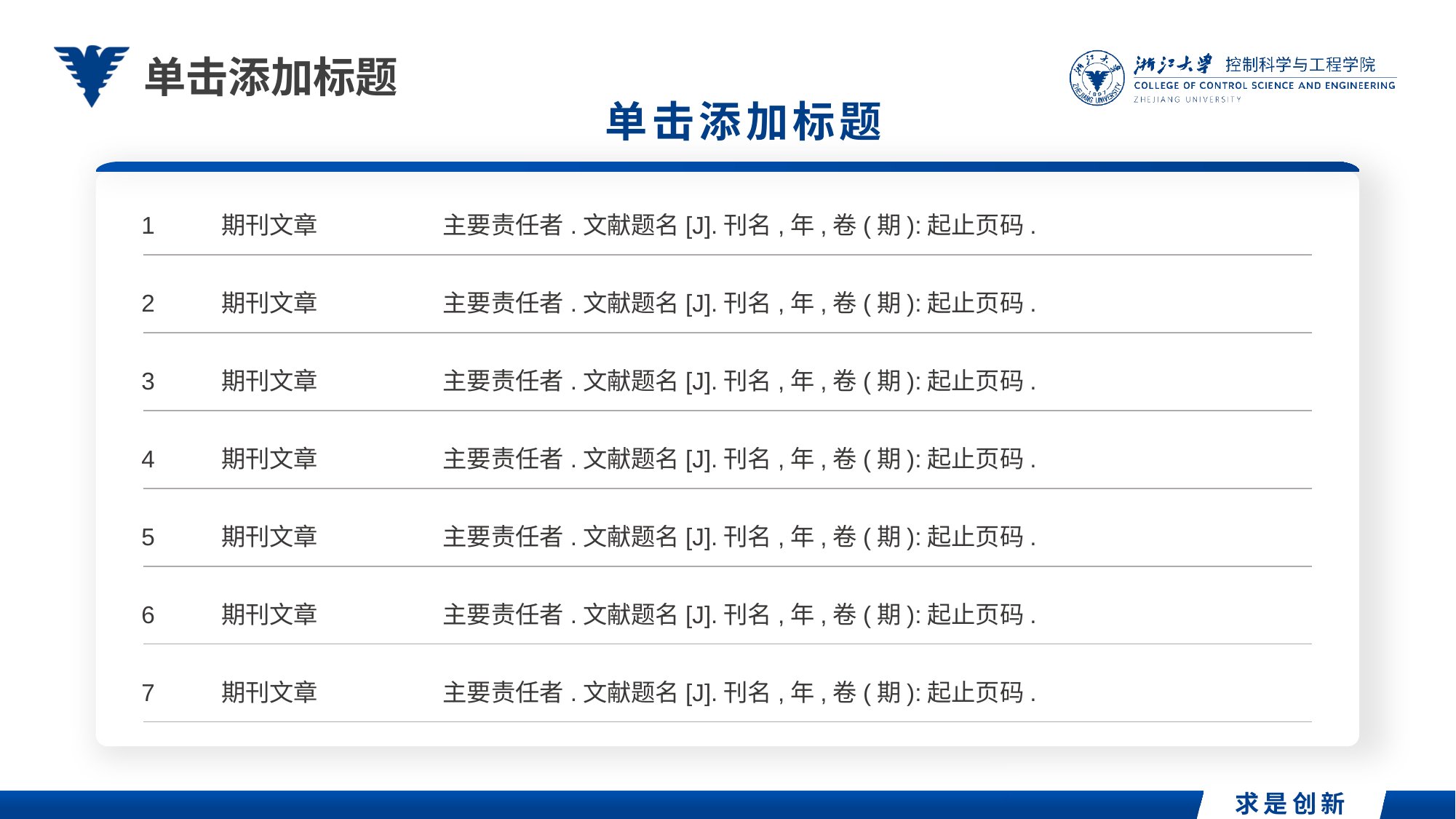

单击添加标题
单击添加标题

1         期刊文章                       主要责任者.文献题名[J].刊名,年,卷(期):起止页码.
2         期刊文章                       主要责任者.文献题名[J].刊名,年,卷(期):起止页码.
3         期刊文章                       主要责任者.文献题名[J].刊名,年,卷(期):起止页码.
4         期刊文章                       主要责任者.文献题名[J].刊名,年,卷(期):起止页码.
5         期刊文章                       主要责任者.文献题名[J].刊名,年,卷(期):起止页码.
6         期刊文章                       主要责任者.文献题名[J].刊名,年,卷(期):起止页码.
7         期刊文章                       主要责任者.文献题名[J].刊名,年,卷(期):起止页码.